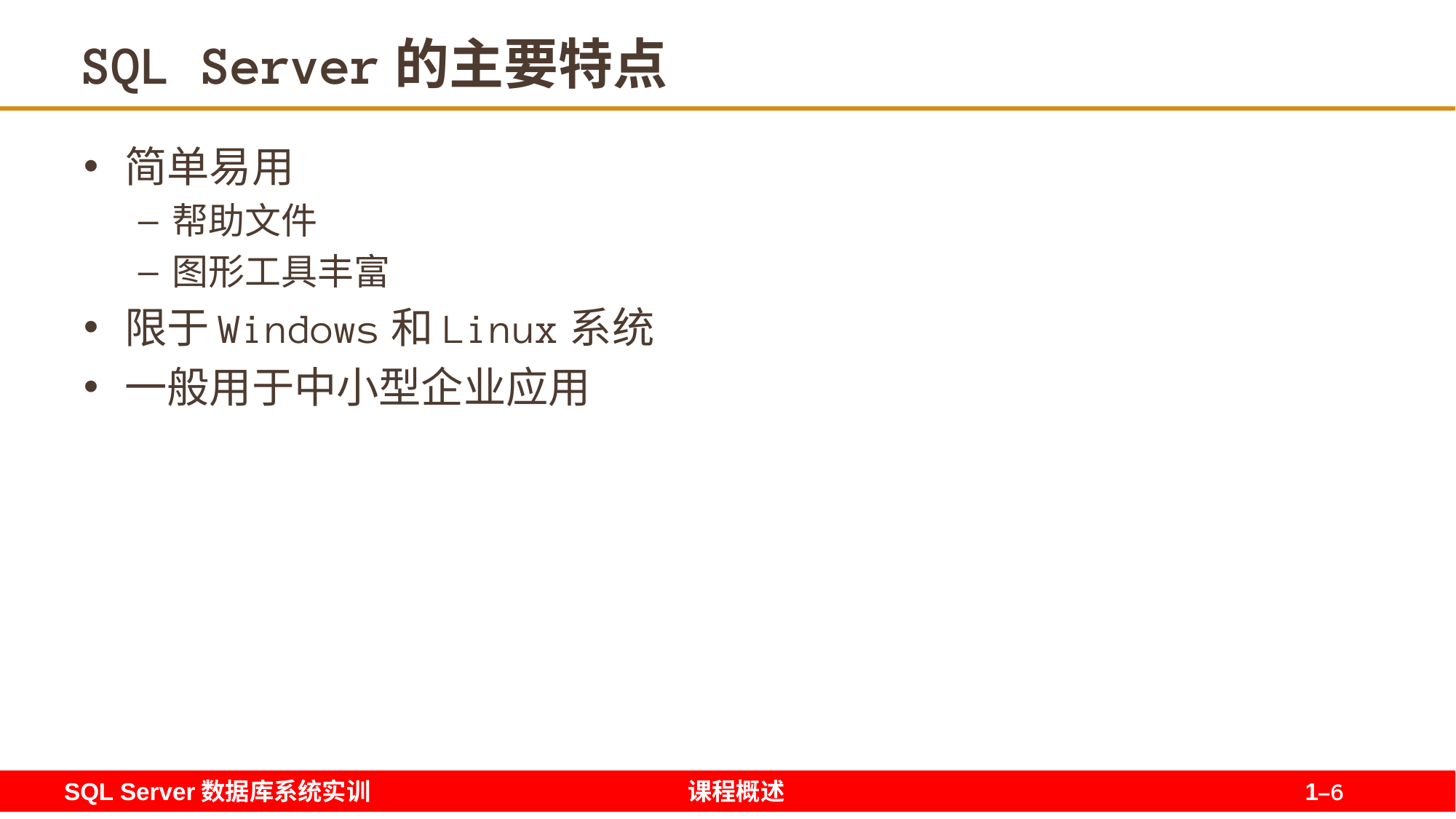

6
# SQL Server的主要特点
简单易用
帮助文件
图形工具丰富
限于Windows和Linux系统
一般用于中小型企业应用